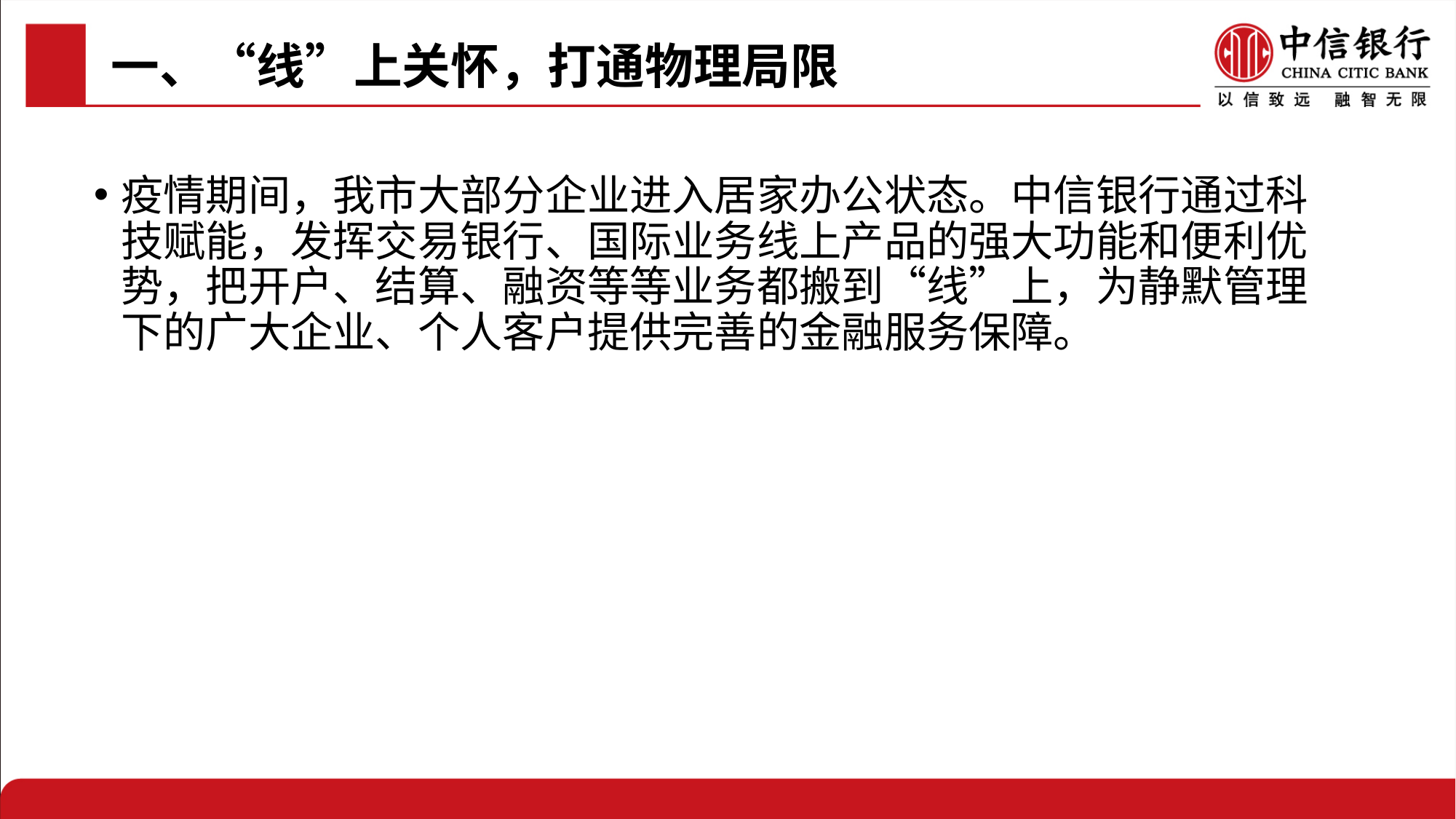

# 一、“线”上关怀，打通物理局限
疫情期间，我市大部分企业进入居家办公状态。中信银行通过科技赋能，发挥交易银行、国际业务线上产品的强大功能和便利优势，把开户、结算、融资等等业务都搬到“线”上，为静默管理下的广大企业、个人客户提供完善的金融服务保障。
5